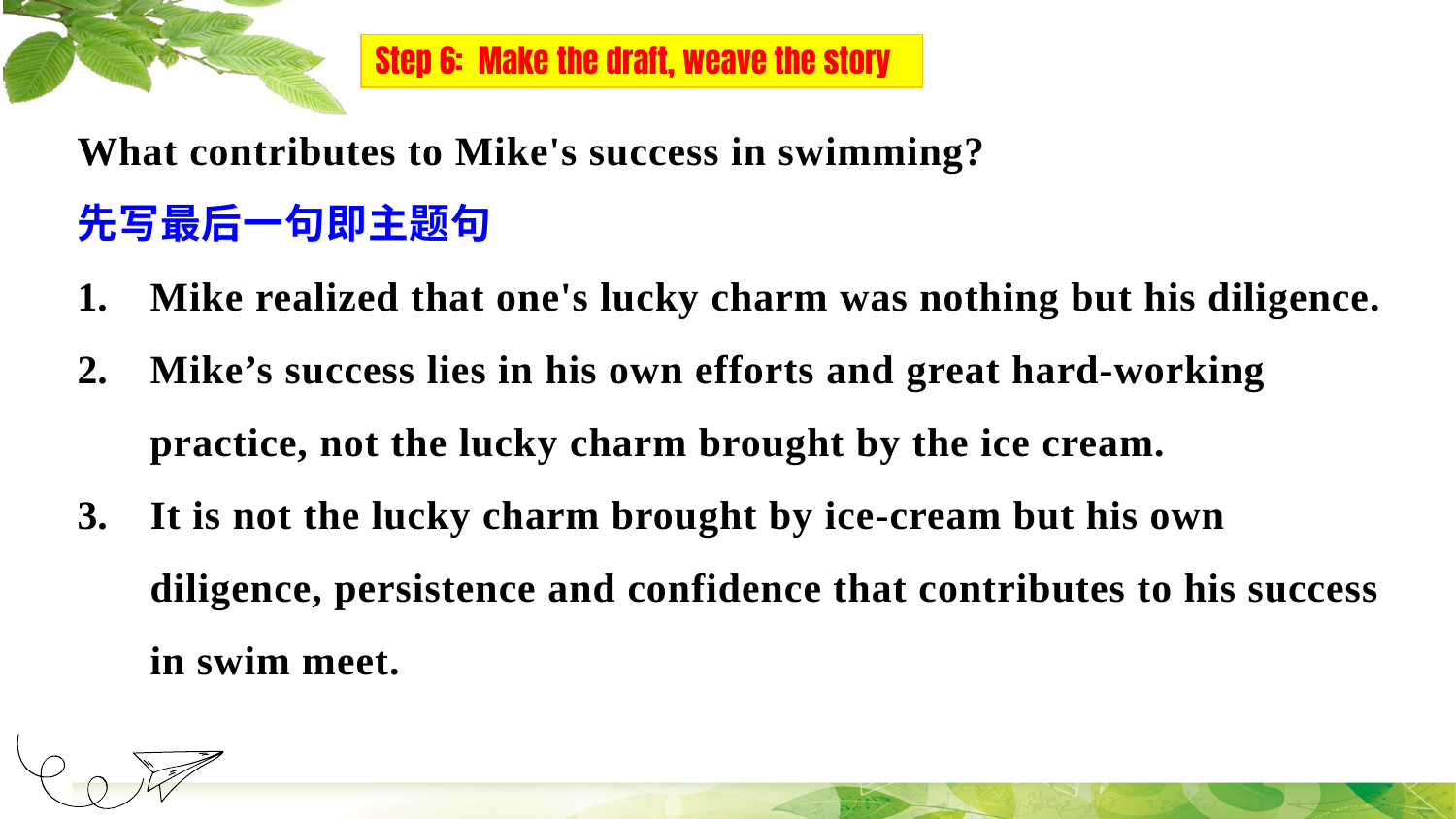

Step 6:  Make the draft, weave the story
What contributes to Mike's success in swimming?
先写最后一句即主题句
Mike realized that one's lucky charm was nothing but his diligence.
Mike’s success lies in his own efforts and great hard-working practice, not the lucky charm brought by the ice cream.
It is not the lucky charm brought by ice-cream but his own diligence, persistence and confidence that contributes to his success in swim meet.